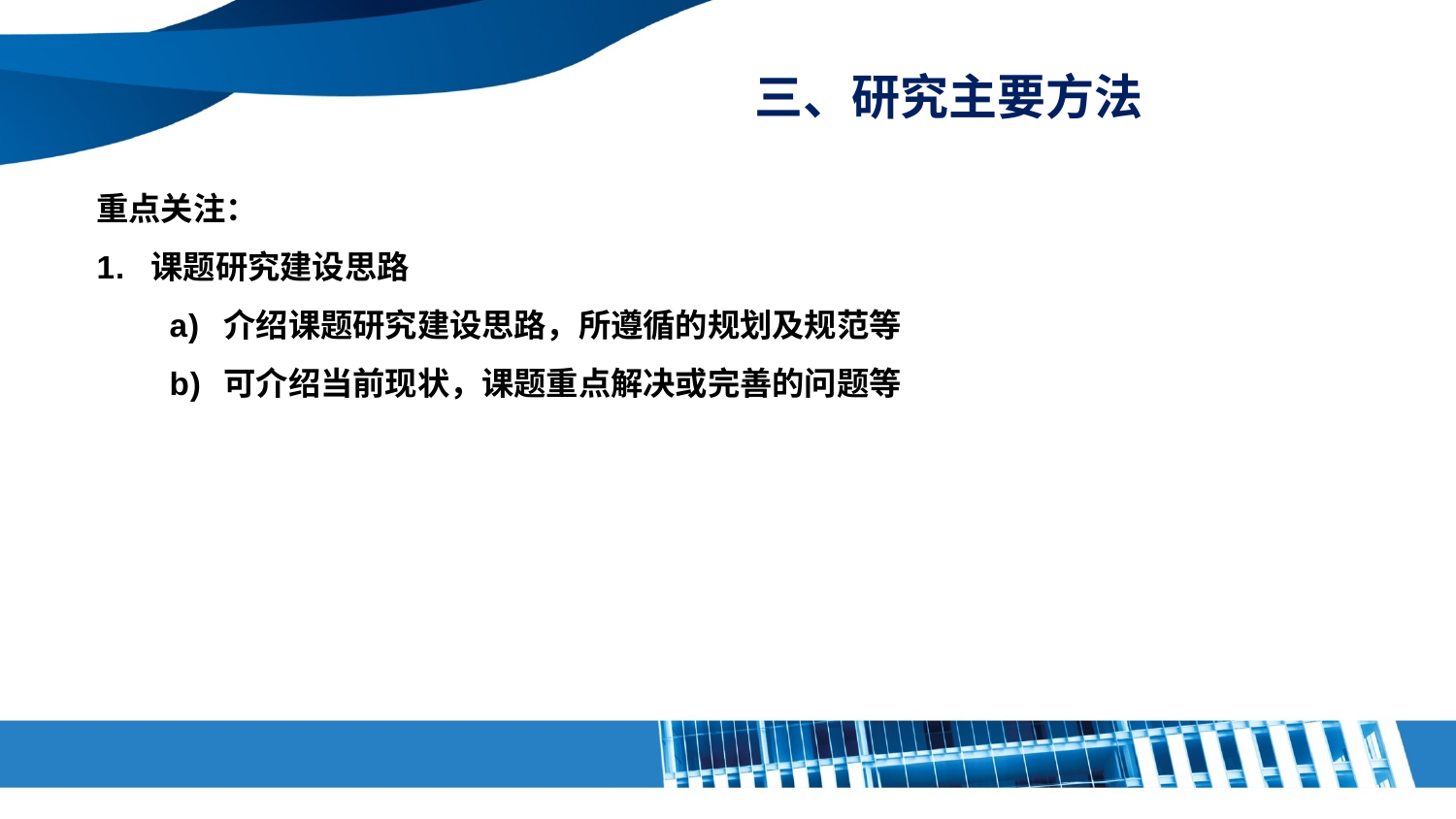

三、研究主要方法
重点关注：
课题研究建设思路
介绍课题研究建设思路，所遵循的规划及规范等
可介绍当前现状，课题重点解决或完善的问题等